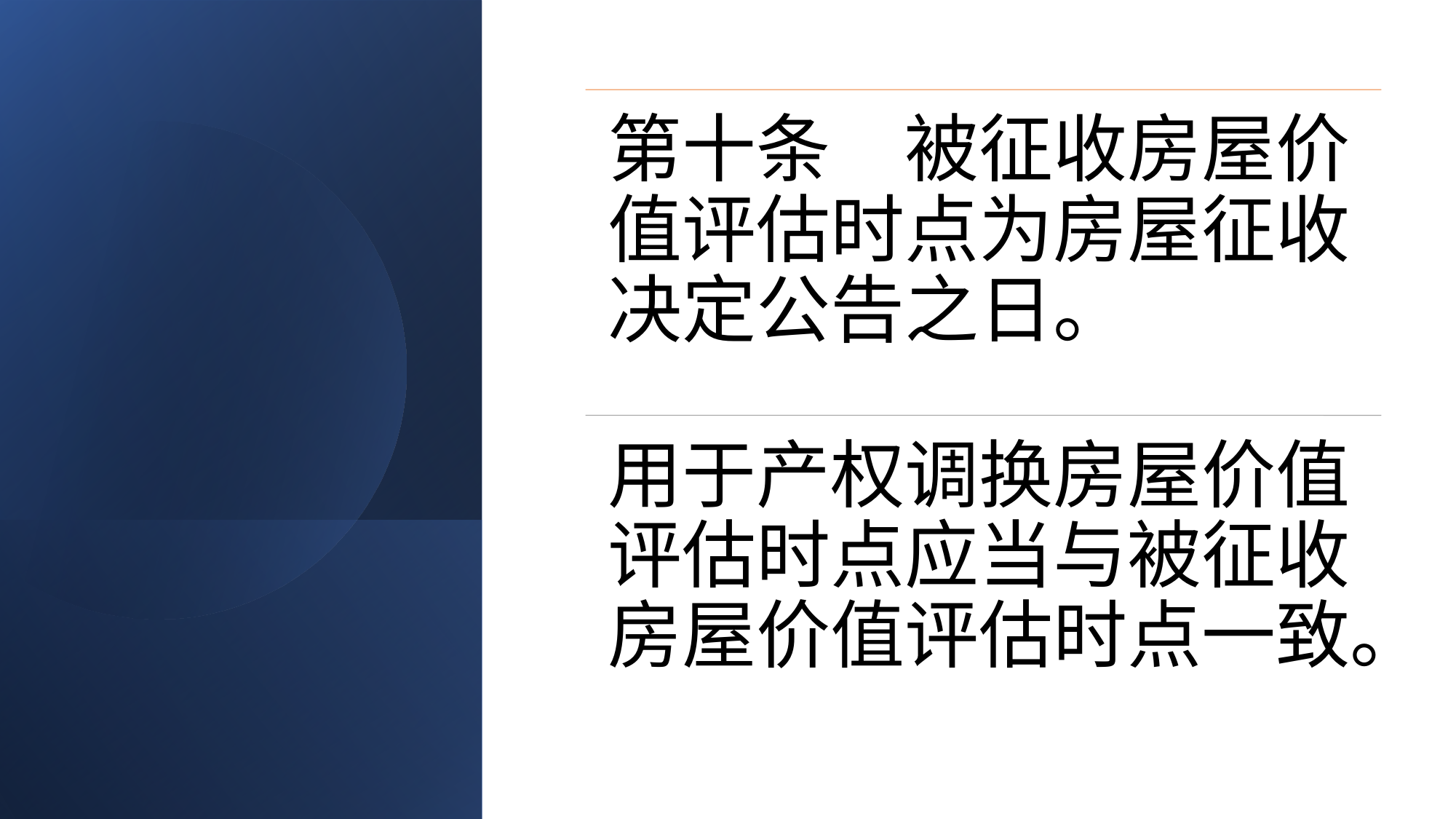

第十条　被征收房屋价值评估时点为房屋征收决定公告之日。
用于产权调换房屋价值评估时点应当与被征收房屋价值评估时点一致。

#